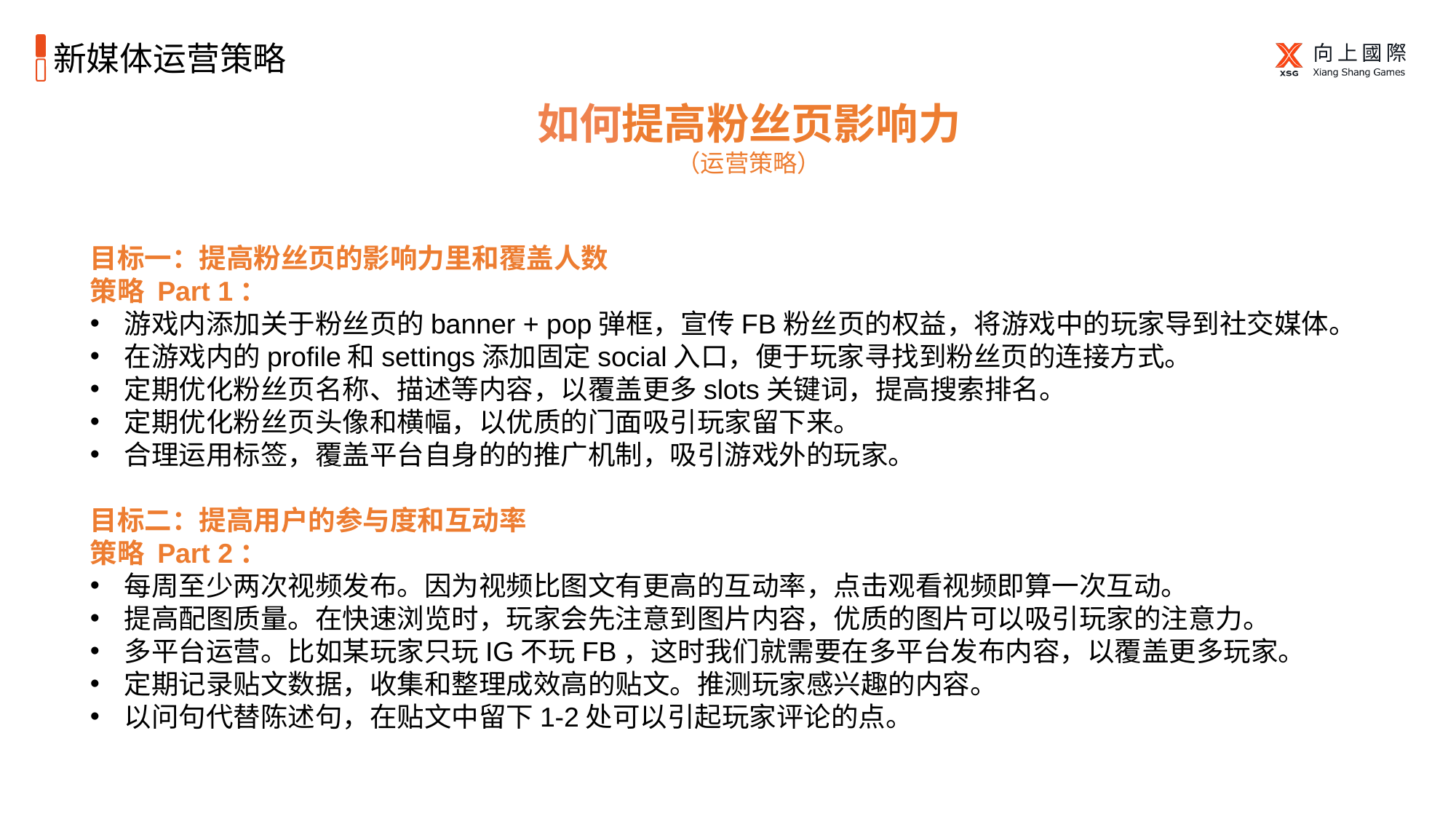

# 新媒体运营策略
如何提高粉丝页影响力
（运营策略）
目标一：提高粉丝页的影响力里和覆盖人数
策略 Part 1：
游戏内添加关于粉丝页的banner + pop弹框，宣传FB粉丝页的权益，将游戏中的玩家导到社交媒体。
在游戏内的profile和settings添加固定social入口，便于玩家寻找到粉丝页的连接方式。
定期优化粉丝页名称、描述等内容，以覆盖更多slots关键词，提高搜索排名。
定期优化粉丝页头像和横幅，以优质的门面吸引玩家留下来。
合理运用标签，覆盖平台自身的的推广机制，吸引游戏外的玩家。

目标二：提高用户的参与度和互动率
策略 Part 2：
每周至少两次视频发布。因为视频比图文有更高的互动率，点击观看视频即算一次互动。
提高配图质量。在快速浏览时，玩家会先注意到图片内容，优质的图片可以吸引玩家的注意力。
多平台运营。比如某玩家只玩IG不玩FB，这时我们就需要在多平台发布内容，以覆盖更多玩家。
定期记录贴文数据，收集和整理成效高的贴文。推测玩家感兴趣的内容。
以问句代替陈述句，在贴文中留下1-2处可以引起玩家评论的点。